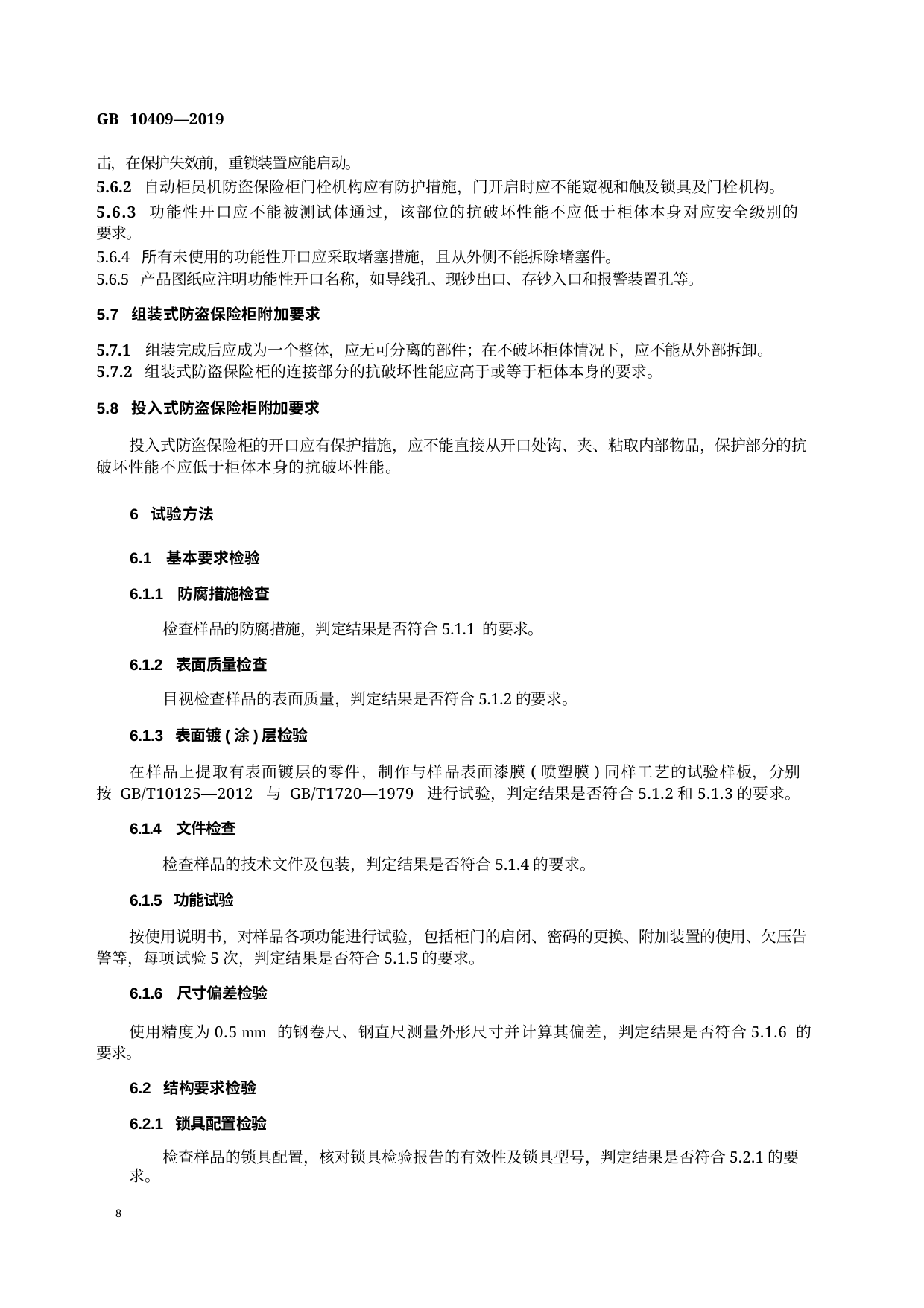

GB 10409—2019

击，在保护失效前，重锁装置应能启动。
5.6.2  自动柜员机防盗保险柜门栓机构应有防护措施，门开启时应不能窥视和触及锁具及门栓机构。
5.6.3  功能性开口应不能被测试体通过，该部位的抗破坏性能不应低于柜体本身对应安全级别的 要求。
5.6.4  所有未使用的功能性开口应采取堵塞措施，且从外侧不能拆除堵塞件。
5.6.5  产品图纸应注明功能性开口名称，如导线孔、现钞出口、存钞入口和报警装置孔等。
5.7  组装式防盗保险柜附加要求
5.7.1 组装完成后应成为一个整体，应无可分离的部件；在不破坏柜体情况下，应不能从外部拆卸。
5.7.2  组装式防盗保险柜的连接部分的抗破坏性能应高于或等于柜体本身的要求。
5.8  投入式防盗保险柜附加要求
投入式防盗保险柜的开口应有保护措施，应不能直接从开口处钩、夹、粘取内部物品，保护部分的抗 破坏性能不应低于柜体本身的抗破坏性能。

6  试验方法

6.1 基本要求检验
6.1.1 防腐措施检查
检查样品的防腐措施，判定结果是否符合5.1.1 的要求。
6.1.2  表面质量检查
目视检查样品的表面质量，判定结果是否符合5.1.2的要求。
6.1.3  表面镀(涂)层检验
在样品上提取有表面镀层的零件，制作与样品表面漆膜(喷塑膜)同样工艺的试验样板，分别按 GB/T10125—2012  与 GB/T1720—1979  进行试验，判定结果是否符合5.1.2和5.1.3的要求。
6.1.4  文件检查
检查样品的技术文件及包装，判定结果是否符合5.1.4的要求。
6.1.5  功能试验
按使用说明书，对样品各项功能进行试验，包括柜门的启闭、密码的更换、附加装置的使用、欠压告 警等，每项试验5次，判定结果是否符合5.1.5的要求。
6.1.6  尺寸偏差检验
使用精度为0.5 mm 的钢卷尺、钢直尺测量外形尺寸并计算其偏差，判定结果是否符合5.1.6 的 要求。
6.2  结构要求检验
6.2.1  锁具配置检验

检查样品的锁具配置，核对锁具检验报告的有效性及锁具型号，判定结果是否符合5.2.1的要求。

8